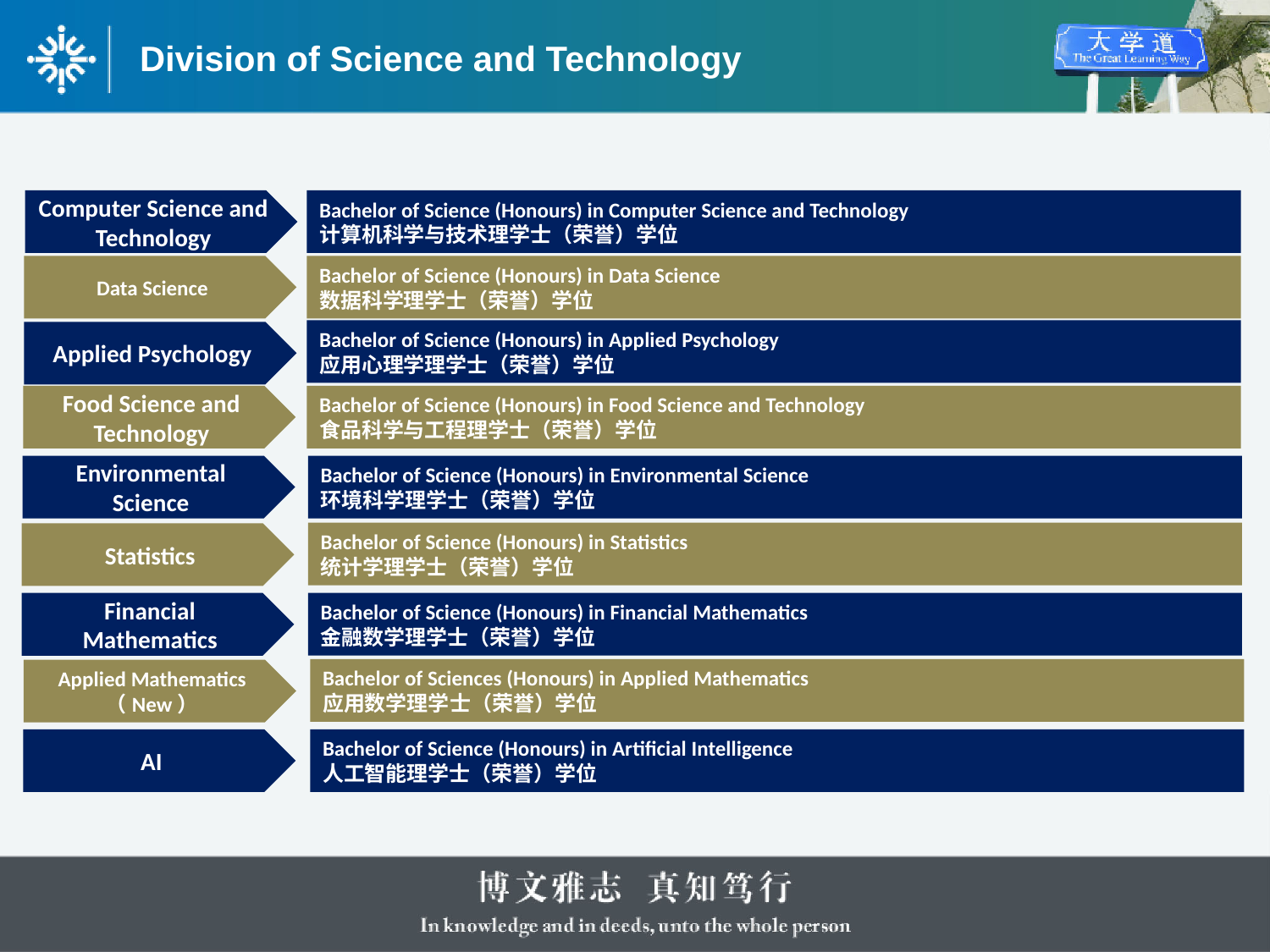

# Division of Science and Technology
Computer Science and Technology
Bachelor of Science (Honours) in Computer Science and Technology
计算机科学与技术理学士（荣誉）学位
Data Science
Bachelor of Science (Honours) in Data Science
数据科学理学士（荣誉）学位
Bachelor of Science (Honours) in Applied Psychology
应用心理学理学士（荣誉）学位
Applied Psychology
Food Science and Technology

Bachelor of Science (Honours) in Food Science and Technology
食品科学与工程理学士（荣誉）学位

Environmental Science
Bachelor of Science (Honours) in Environmental Science
环境科学理学士（荣誉）学位

Bachelor of Science (Honours) in Statistics
统计学理学士（荣誉）学位

Statistics
Financial Mathematics
Bachelor of Science (Honours) in Financial Mathematics
金融数学理学士（荣誉）学位
Bachelor of Sciences (Honours) in Applied Mathematics
应用数学理学士（荣誉）学位
Applied Mathematics
（New）
AI
Bachelor of Science (Honours) in Artificial Intelligence
人工智能理学士（荣誉）学位